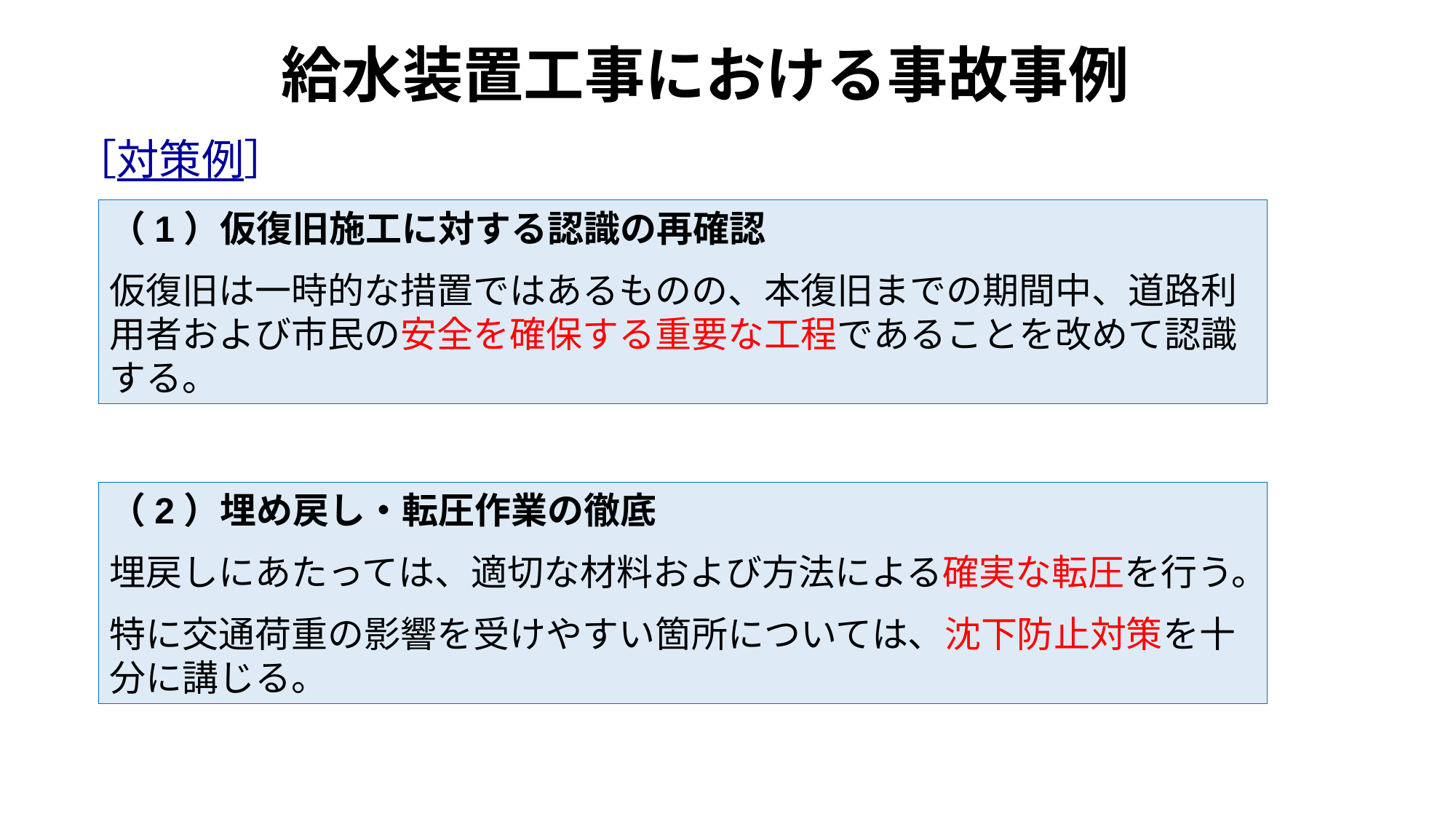

給水装置工事における事故事例
［対策例］
（1）仮復旧施工に対する認識の再確認
仮復旧は一時的な措置ではあるものの、本復旧までの期間中、道路利用者および市民の安全を確保する重要な工程であることを改めて認識する。
（2）埋め戻し・転圧作業の徹底
埋戻しにあたっては、適切な材料および方法による確実な転圧を行う。
特に交通荷重の影響を受けやすい箇所については、沈下防止対策を十分に講じる。